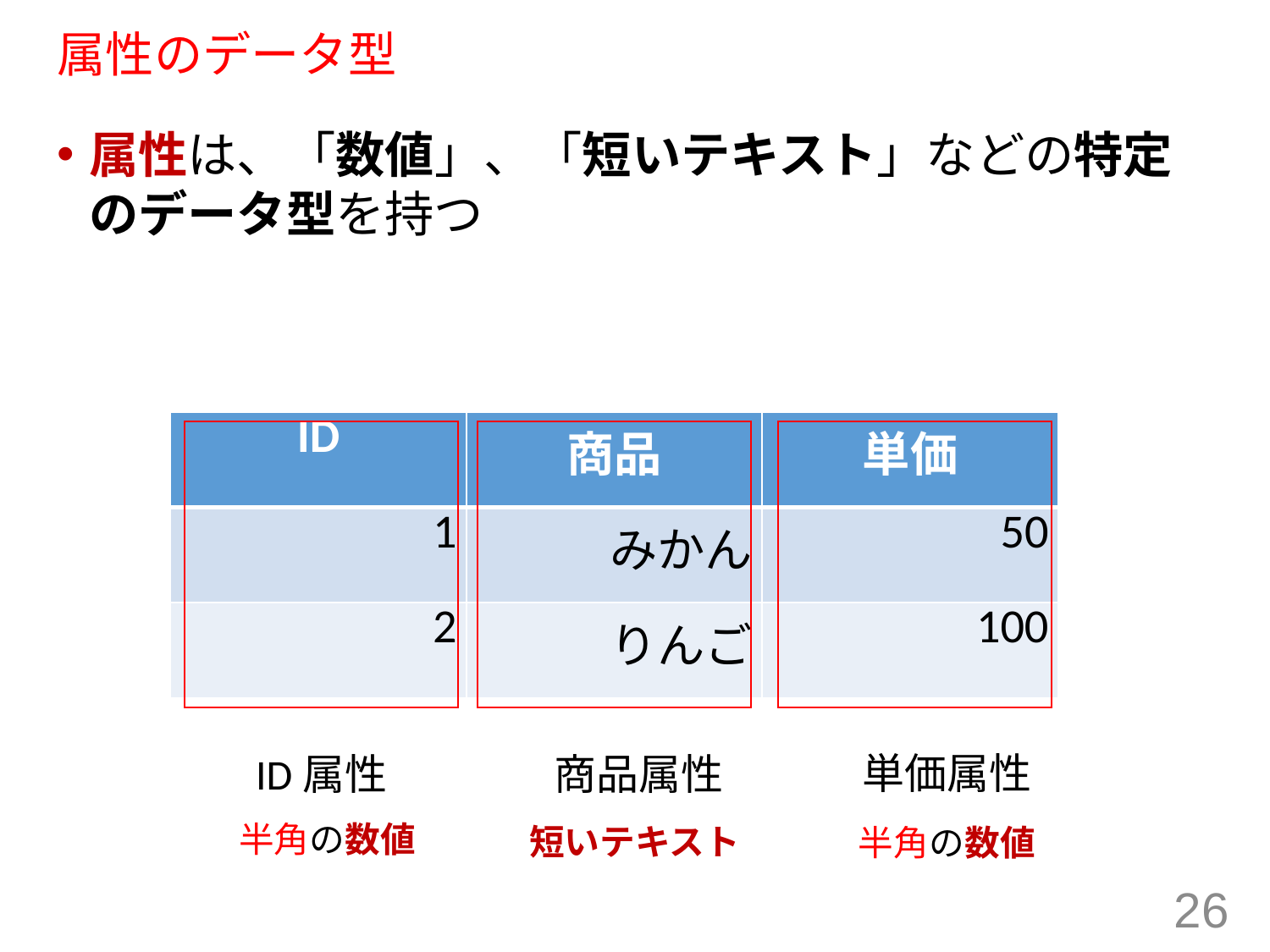

# 属性のデータ型
属性は、「数値」、「短いテキスト」などの特定のデータ型を持つ
| ID | 商品 | 単価 |
| --- | --- | --- |
| 1 | みかん | 50 |
| 2 | りんご | 100 |

単価属性
ID属性
商品属性
半角の数値
短いテキスト
半角の数値
26